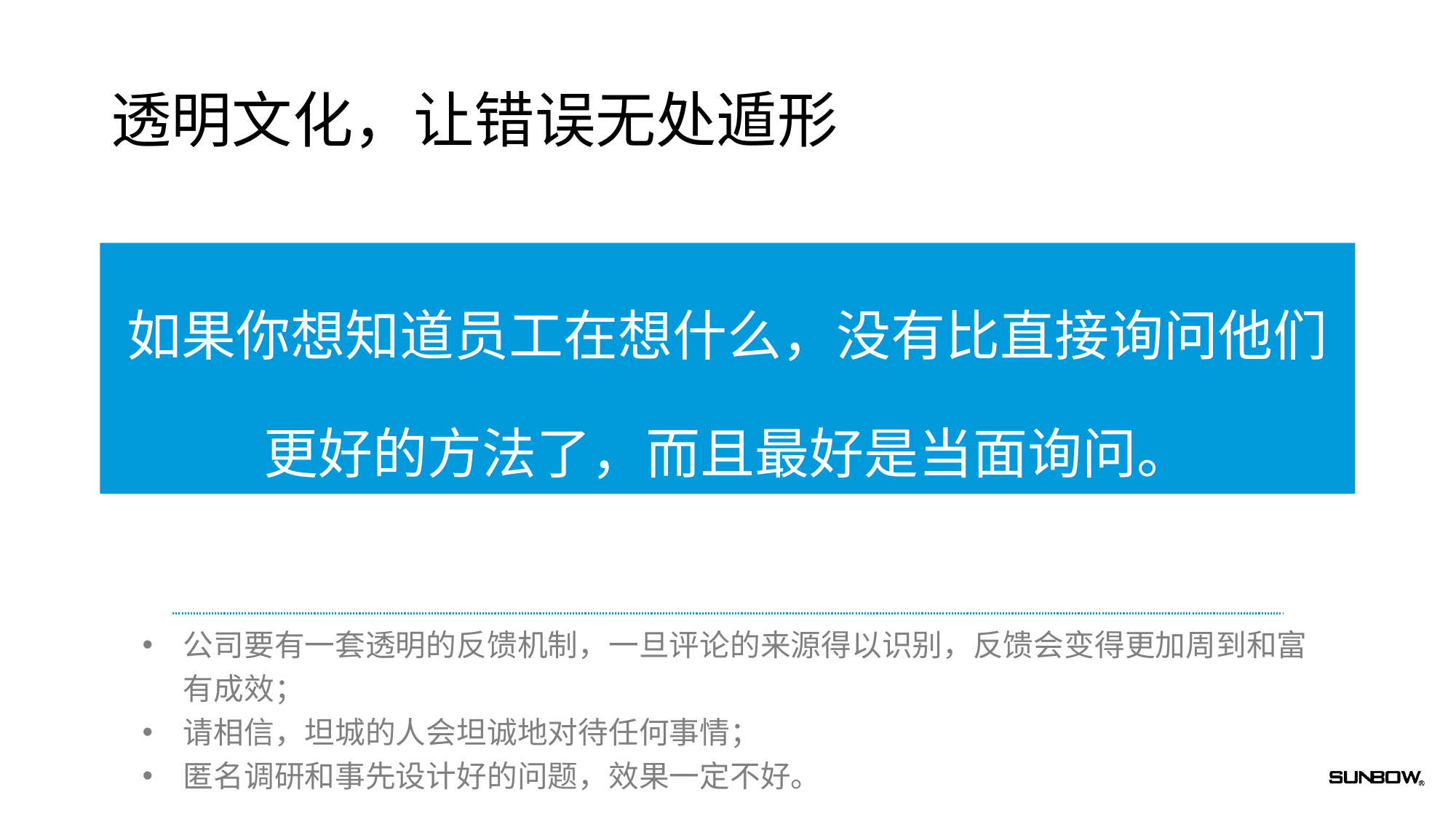

# 透明文化，让错误无处遁形
如果你想知道员工在想什么，没有比直接询问他们更好的方法了，而且最好是当面询问。
公司要有一套透明的反馈机制，一旦评论的来源得以识别，反馈会变得更加周到和富有成效；
请相信，坦城的人会坦诚地对待任何事情；
匿名调研和事先设计好的问题，效果一定不好。
23